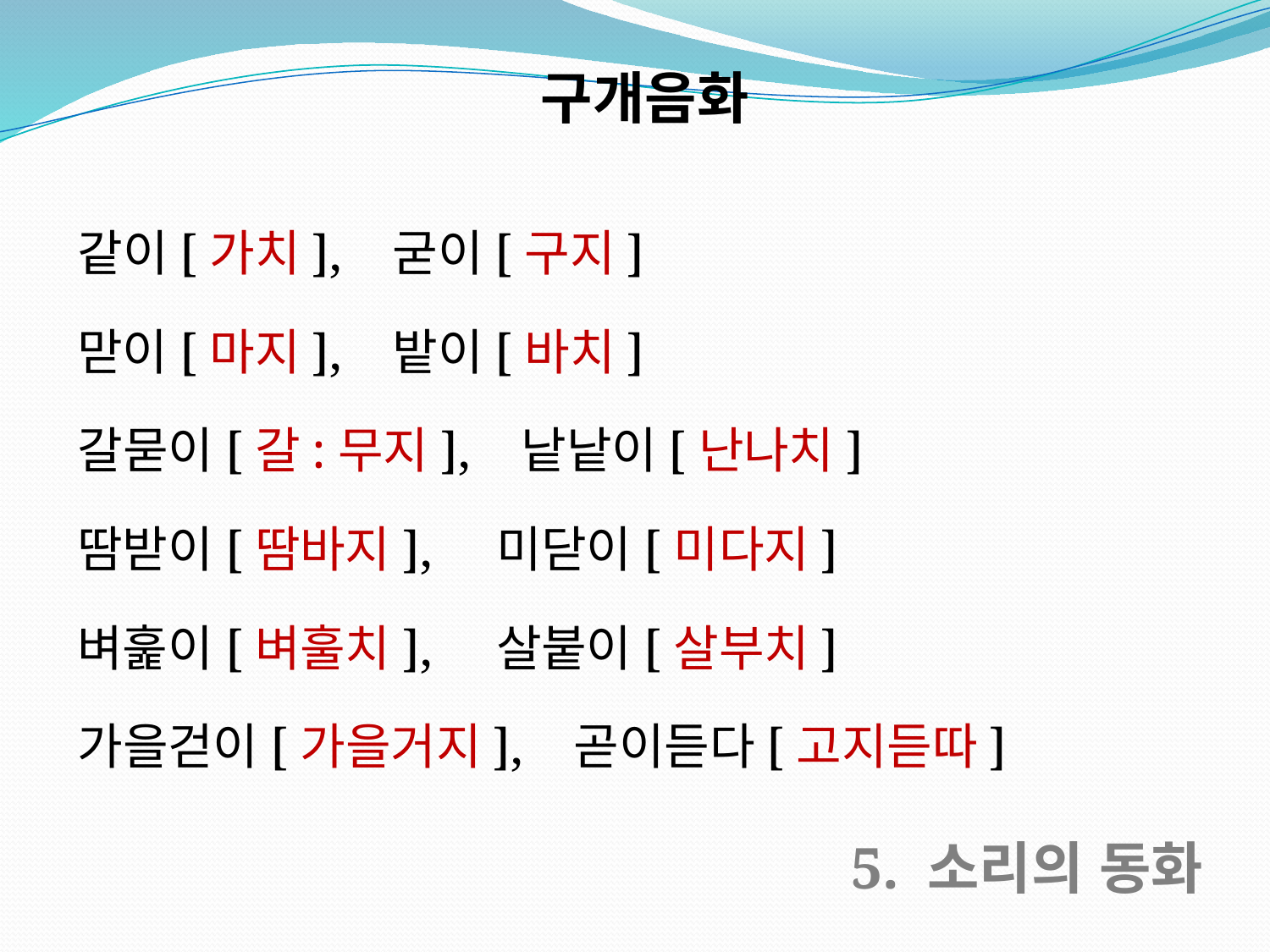

구개음화
같이[가치],   굳이[구지]
맏이[마지],   밭이[바치]
갈묻이[갈:무지],   낱낱이[난나치]
땀받이[땀바지],    미닫이[미다지]
벼훑이[벼훌치],    살붙이[살부치]
가을걷이[가을거지],   곧이듣다[고지듣따]
5. 소리의 동화